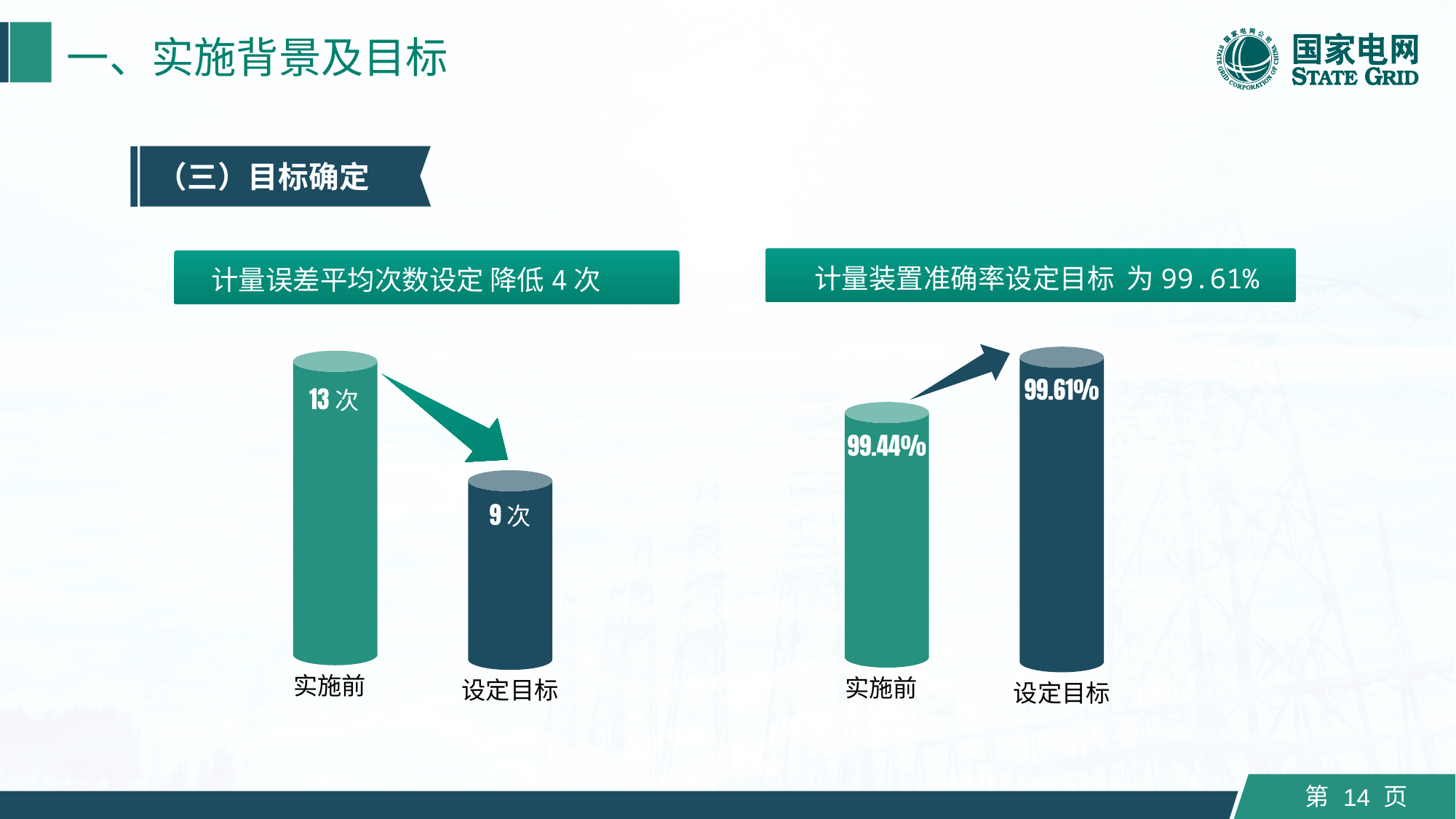

一、实施背景及目标

（三）目标确定

计量装置准确率设定目标  为99.61%

计量误差平均次数设定 降低4次

99.61%

99.44%

实施前
设定目标

实施前
13次

设定目标
9次